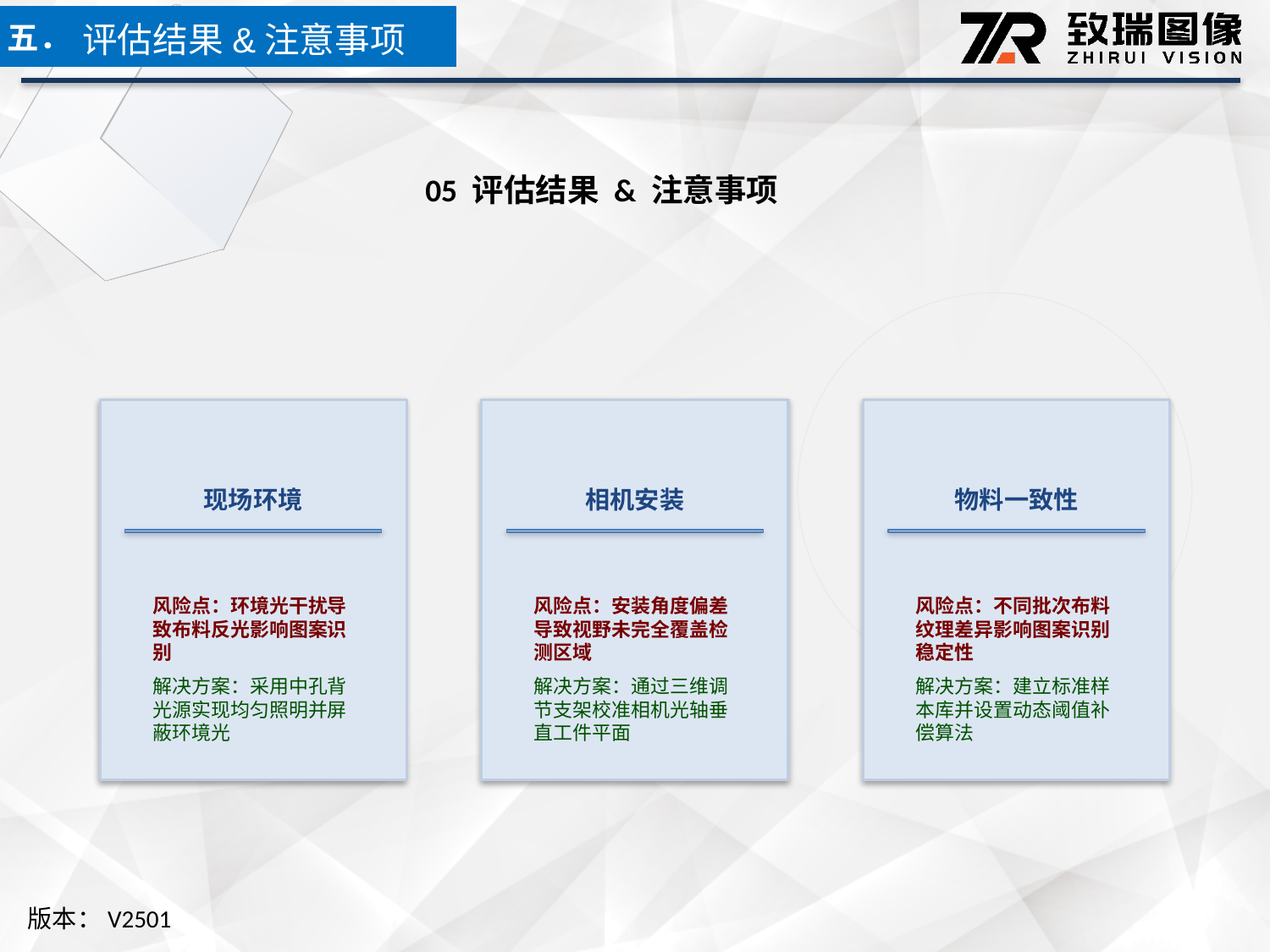

五．
评估结果&注意事项

05 评估结果 & 注意事项

现场环境

相机安装

物料一致性

风险点：环境光干扰导致布料反光影响图案识别
解决方案：采用中孔背光源实现均匀照明并屏蔽环境光

风险点：安装角度偏差导致视野未完全覆盖检测区域
解决方案：通过三维调节支架校准相机光轴垂直工件平面

风险点：不同批次布料纹理差异影响图案识别稳定性
解决方案：建立标准样本库并设置动态阈值补偿算法